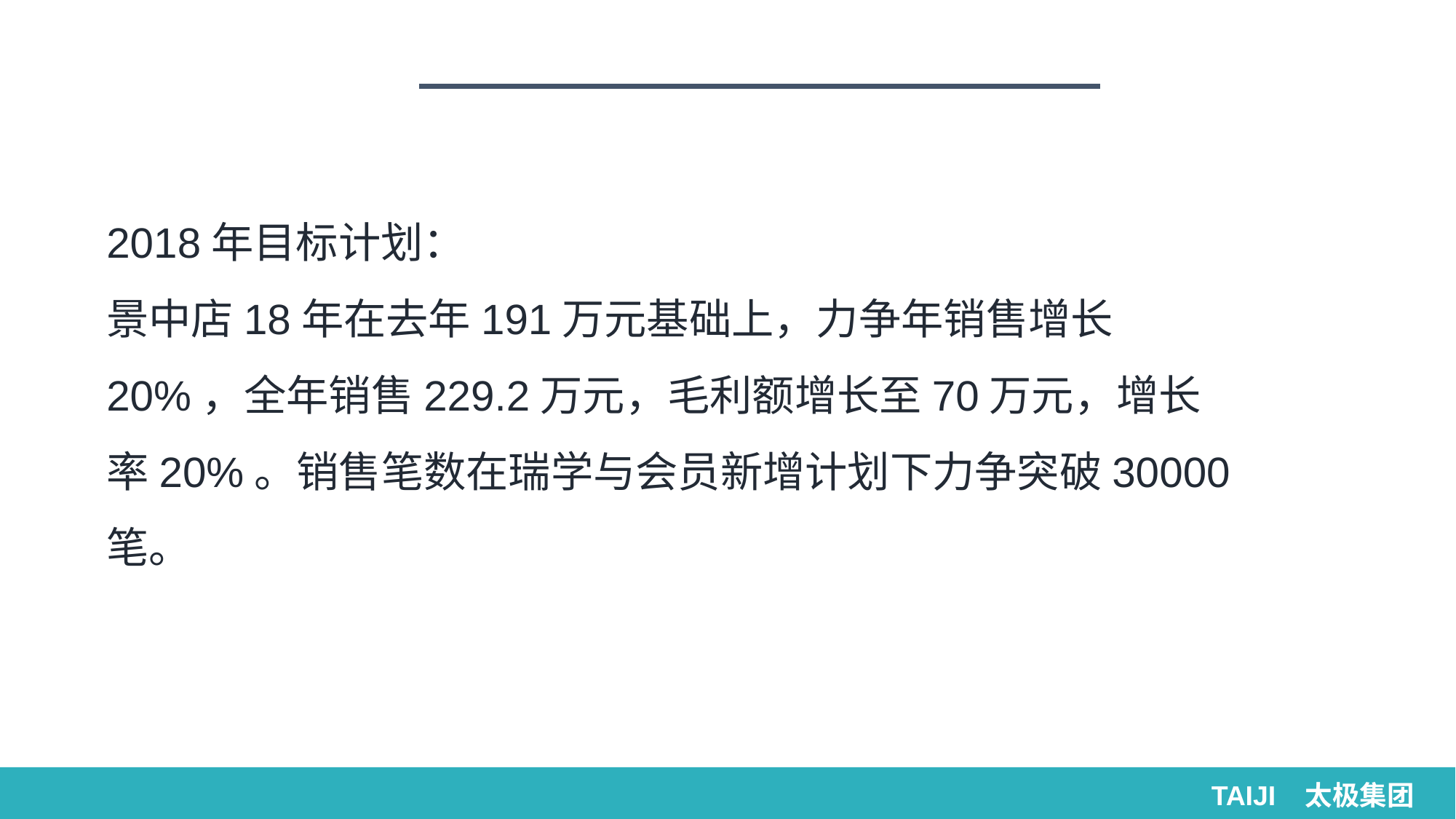

2018年目标计划：
景中店18年在去年191万元基础上，力争年销售增长20%，全年销售229.2万元，毛利额增长至70万元，增长率20%。销售笔数在瑞学与会员新增计划下力争突破30000笔。

TAIJI   太极集团